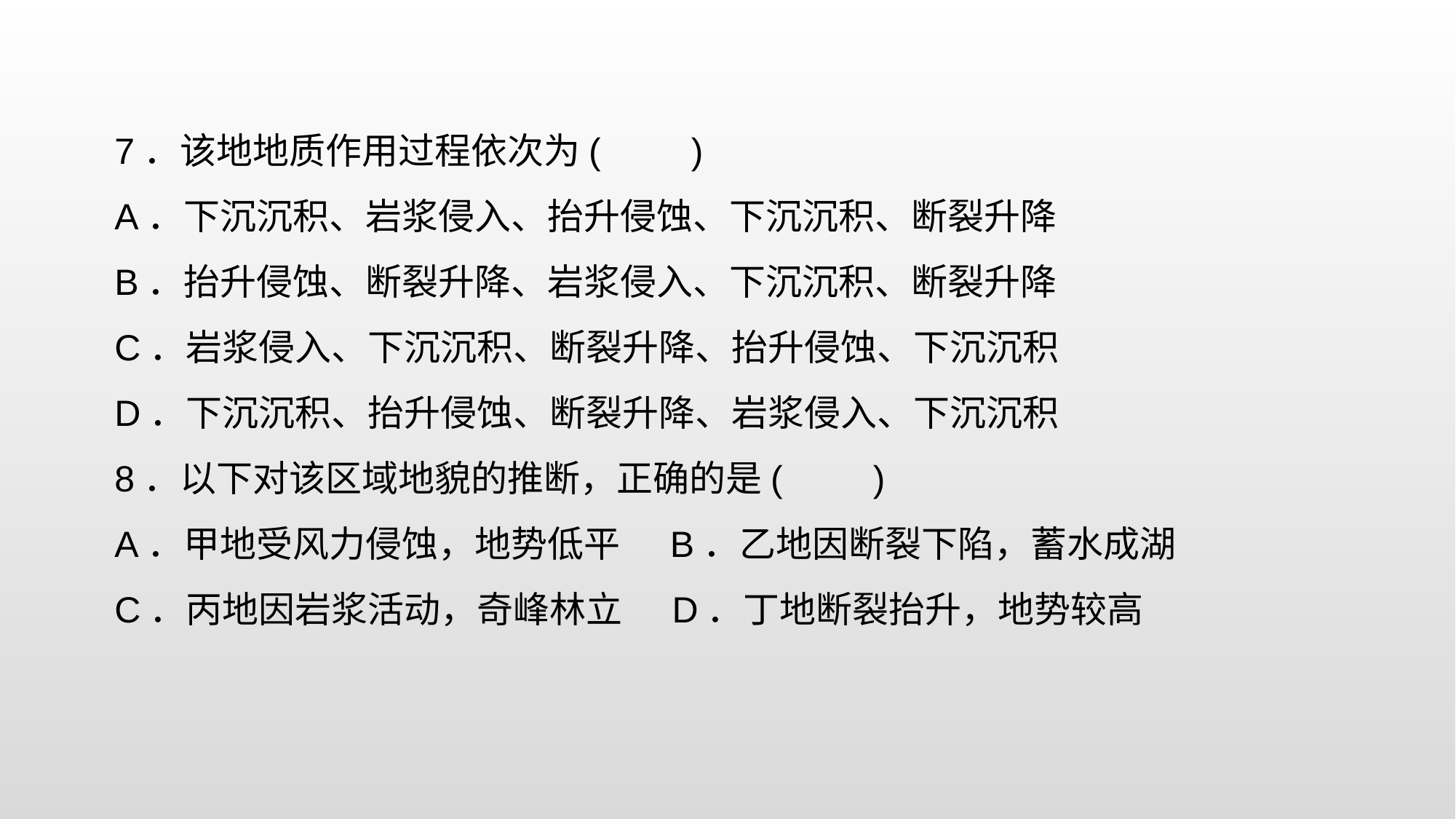

7．该地地质作用过程依次为(　　)
A．下沉沉积、岩浆侵入、抬升侵蚀、下沉沉积、断裂升降
B．抬升侵蚀、断裂升降、岩浆侵入、下沉沉积、断裂升降
C．岩浆侵入、下沉沉积、断裂升降、抬升侵蚀、下沉沉积
D．下沉沉积、抬升侵蚀、断裂升降、岩浆侵入、下沉沉积
8．以下对该区域地貌的推断，正确的是(　　)
A．甲地受风力侵蚀，地势低平     B．乙地因断裂下陷，蓄水成湖
C．丙地因岩浆活动，奇峰林立     D．丁地断裂抬升，地势较高